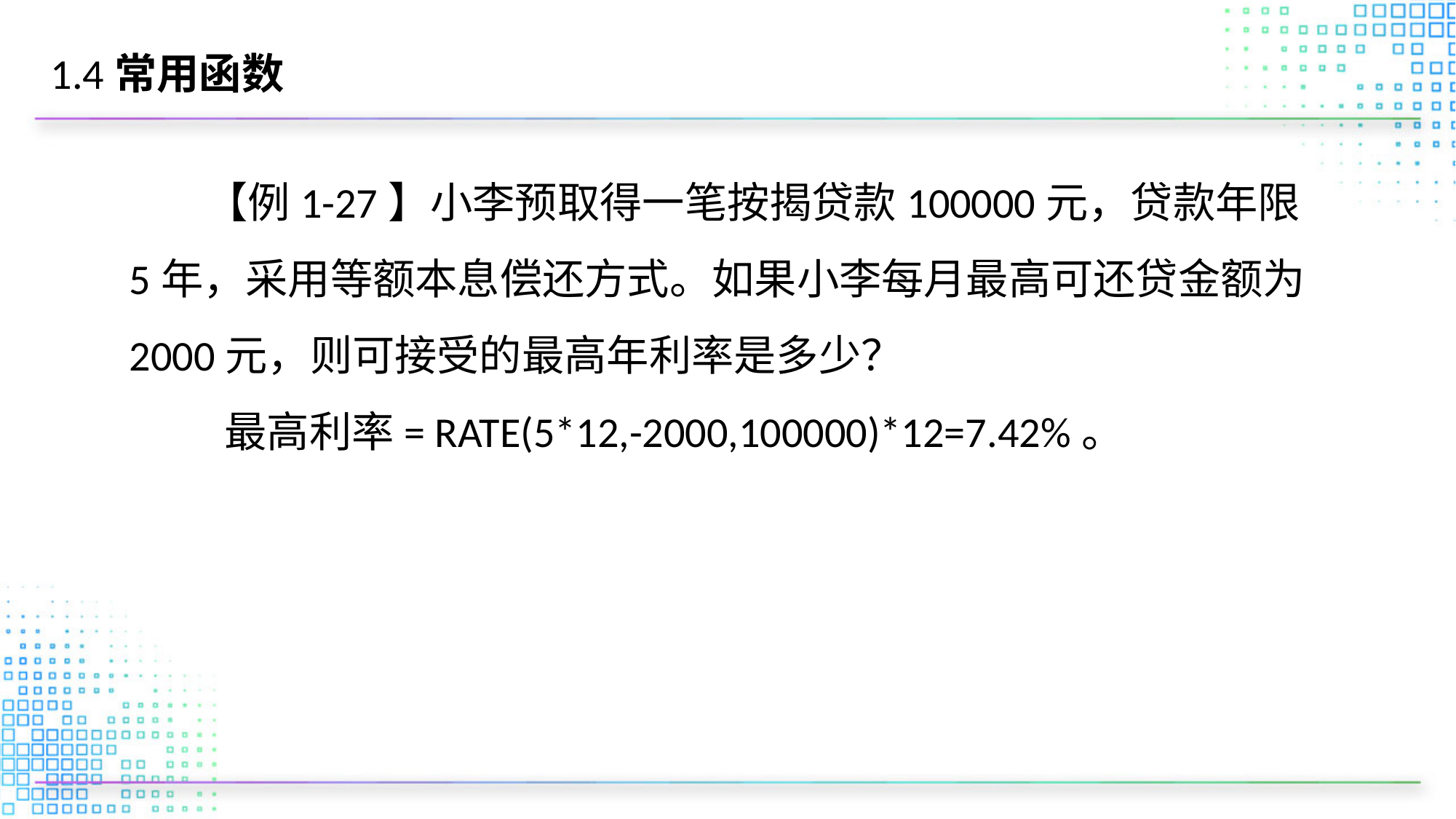

# 1.4常用函数
       【例1-27】小李预取得一笔按揭贷款100000元，贷款年限5年，采用等额本息偿还方式。如果小李每月最高可还贷金额为2000元，则可接受的最高年利率是多少？
         最高利率= RATE(5*12,-2000,100000)*12=7.42%。